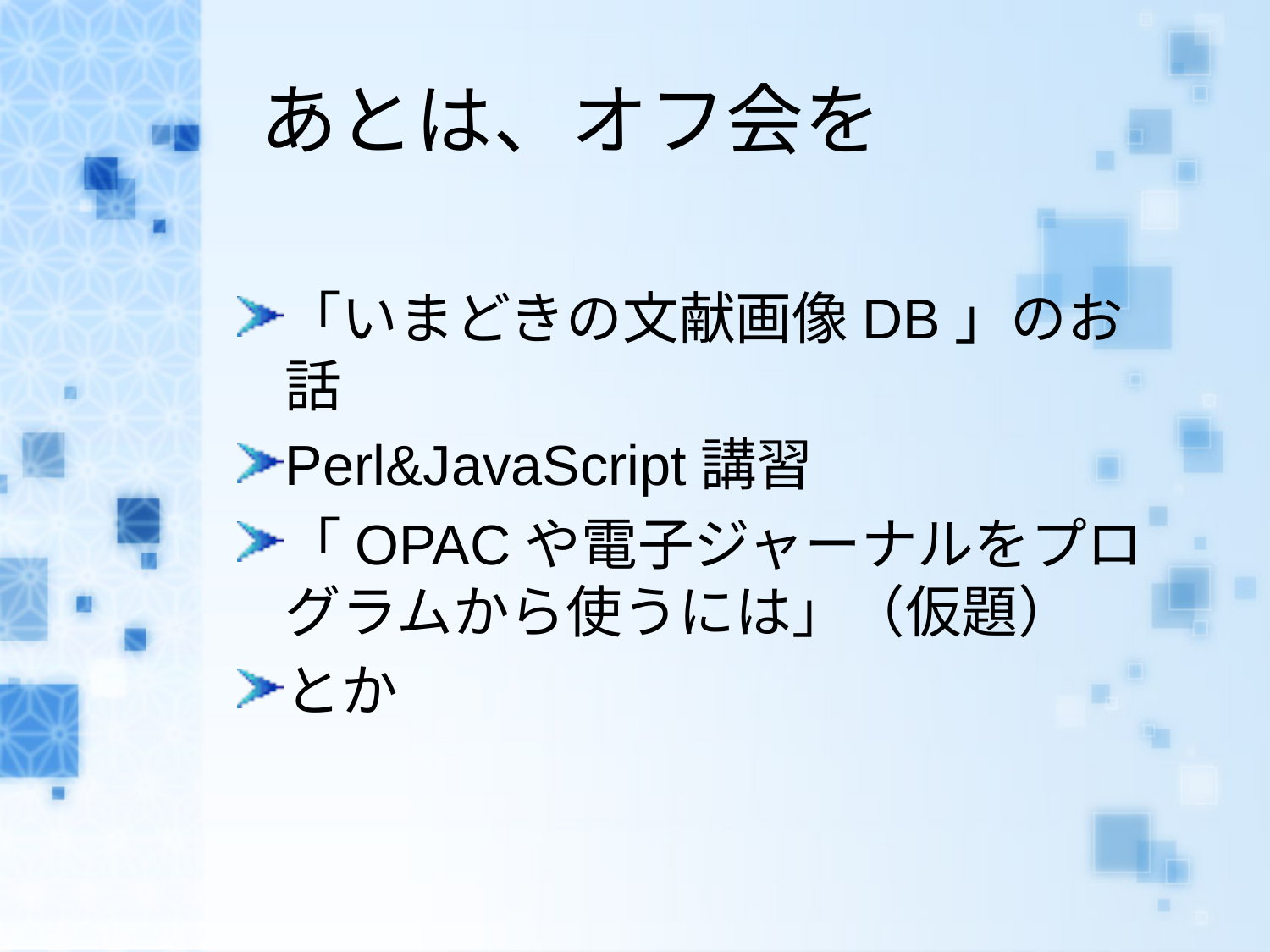

# あとは、オフ会を
「いまどきの文献画像DB」のお話
Perl&JavaScript講習
「OPACや電子ジャーナルをプログラムから使うには」（仮題）
とか